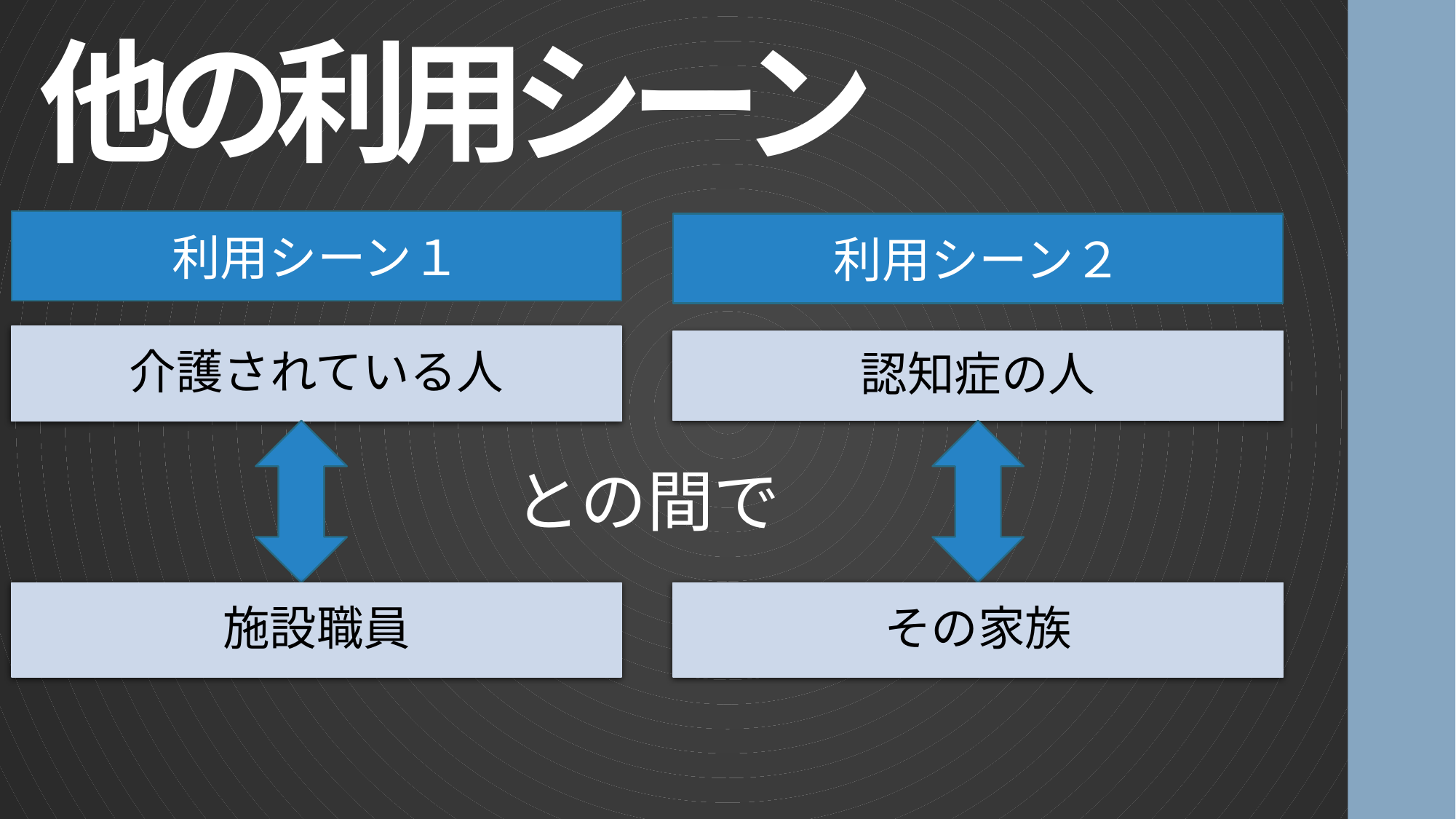

# 他の利用シーン
利用シーン１
利用シーン２

介護されている人

認知症の人

との間で
施設職員

その家族